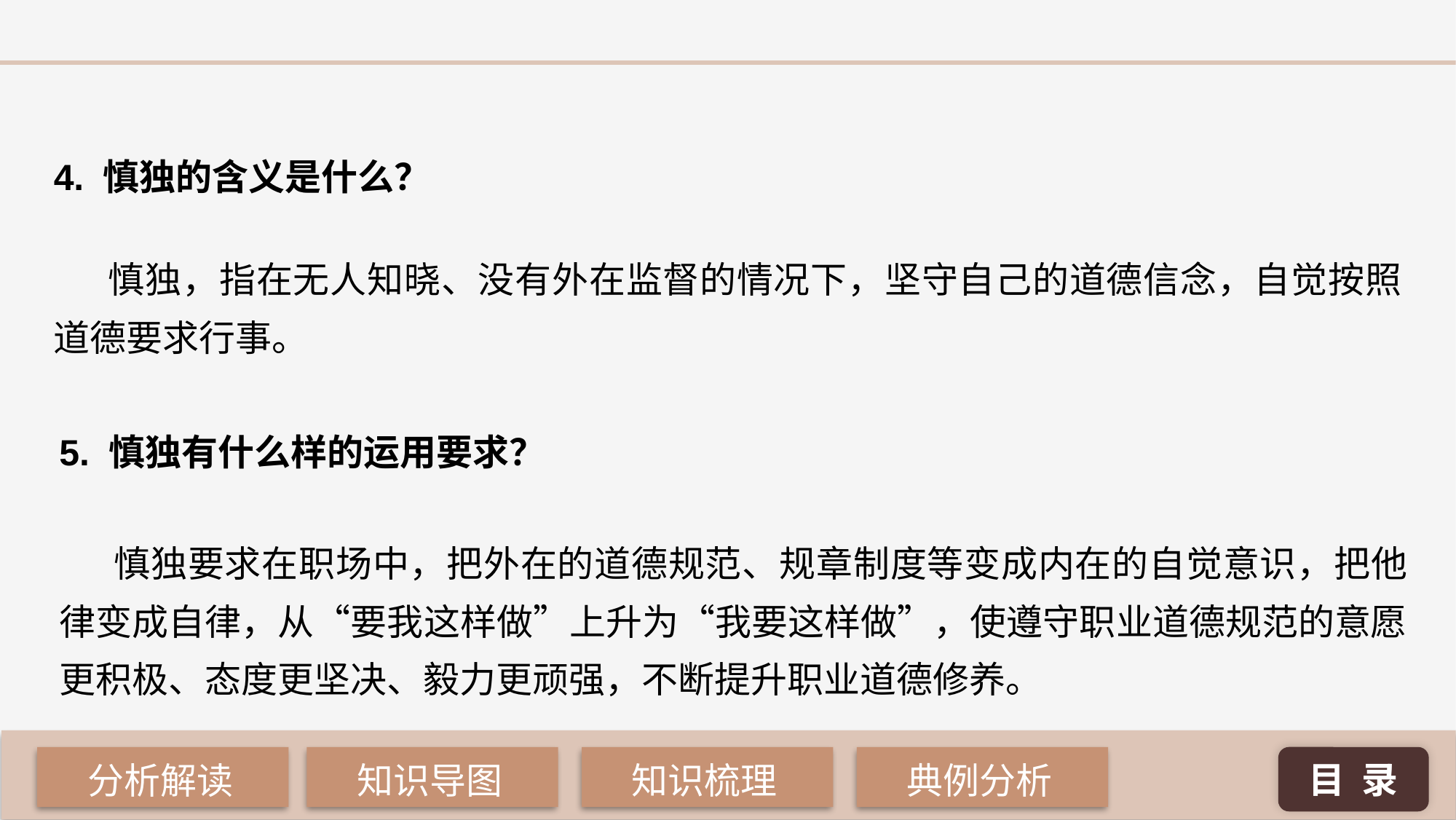

4. 慎独的含义是什么？
慎独，指在无人知晓、没有外在监督的情况下，坚守自己的道德信念，自觉按照道德要求行事。
5. 慎独有什么样的运用要求？
慎独要求在职场中，把外在的道德规范、规章制度等变成内在的自觉意识，把他律变成自律，从“要我这样做”上升为“我要这样做”，使遵守职业道德规范的意愿更积极、态度更坚决、毅力更顽强，不断提升职业道德修养。